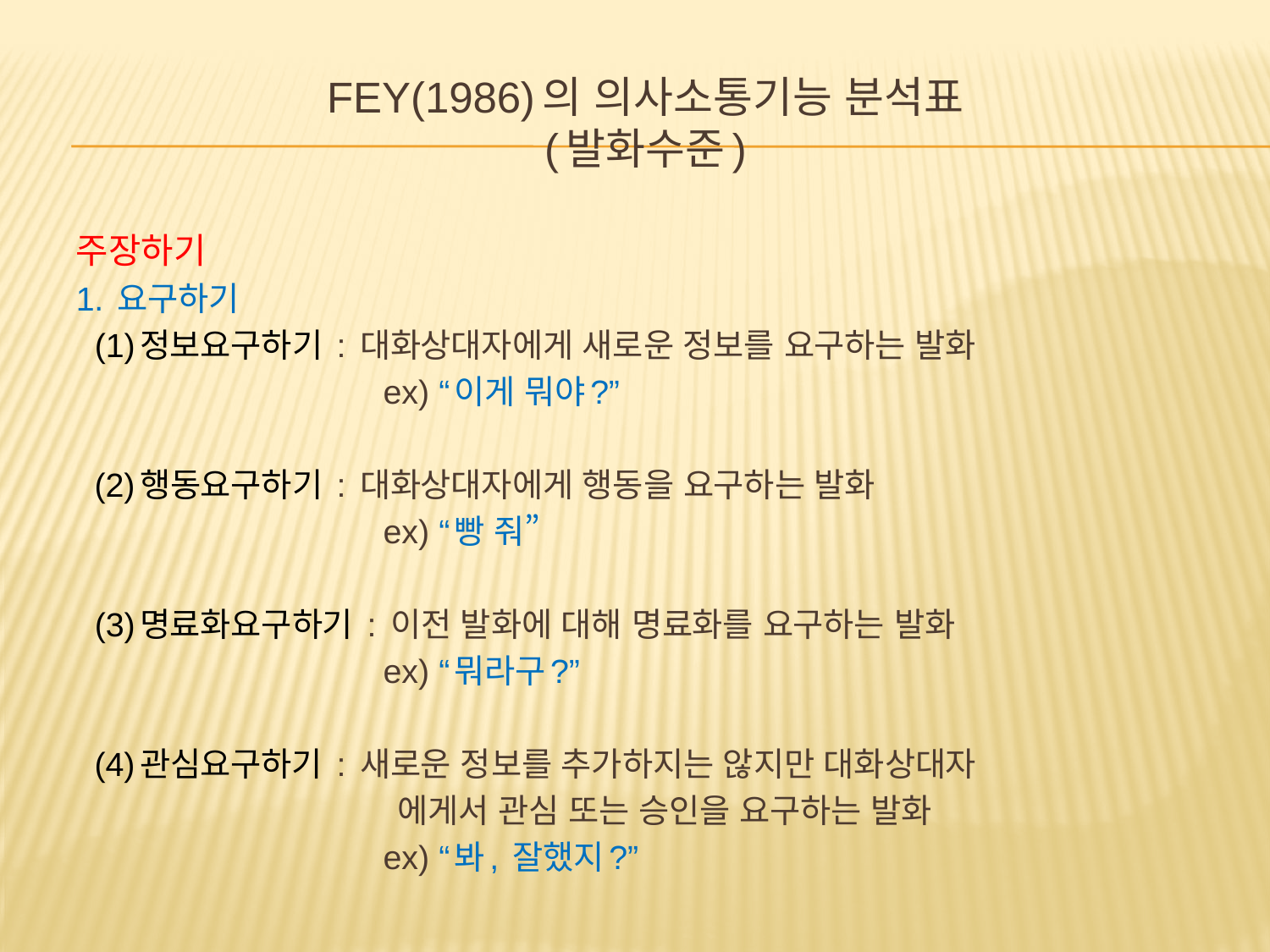

# Fey(1986)의 의사소통기능 분석표 (발화수준)
주장하기
1. 요구하기
  (1)정보요구하기 : 대화상대자에게 새로운 정보를 요구하는 발화
                                 ex) “이게 뭐야?”

  (2)행동요구하기 : 대화상대자에게 행동을 요구하는 발화
                                 ex) “빵 줘”

  (3)명료화요구하기 : 이전 발화에 대해 명료화를 요구하는 발화
                                 ex) “뭐라구?”

  (4)관심요구하기 : 새로운 정보를 추가하지는 않지만 대화상대자
                                  에게서 관심 또는 승인을 요구하는 발화
                                 ex) “봐, 잘했지?”